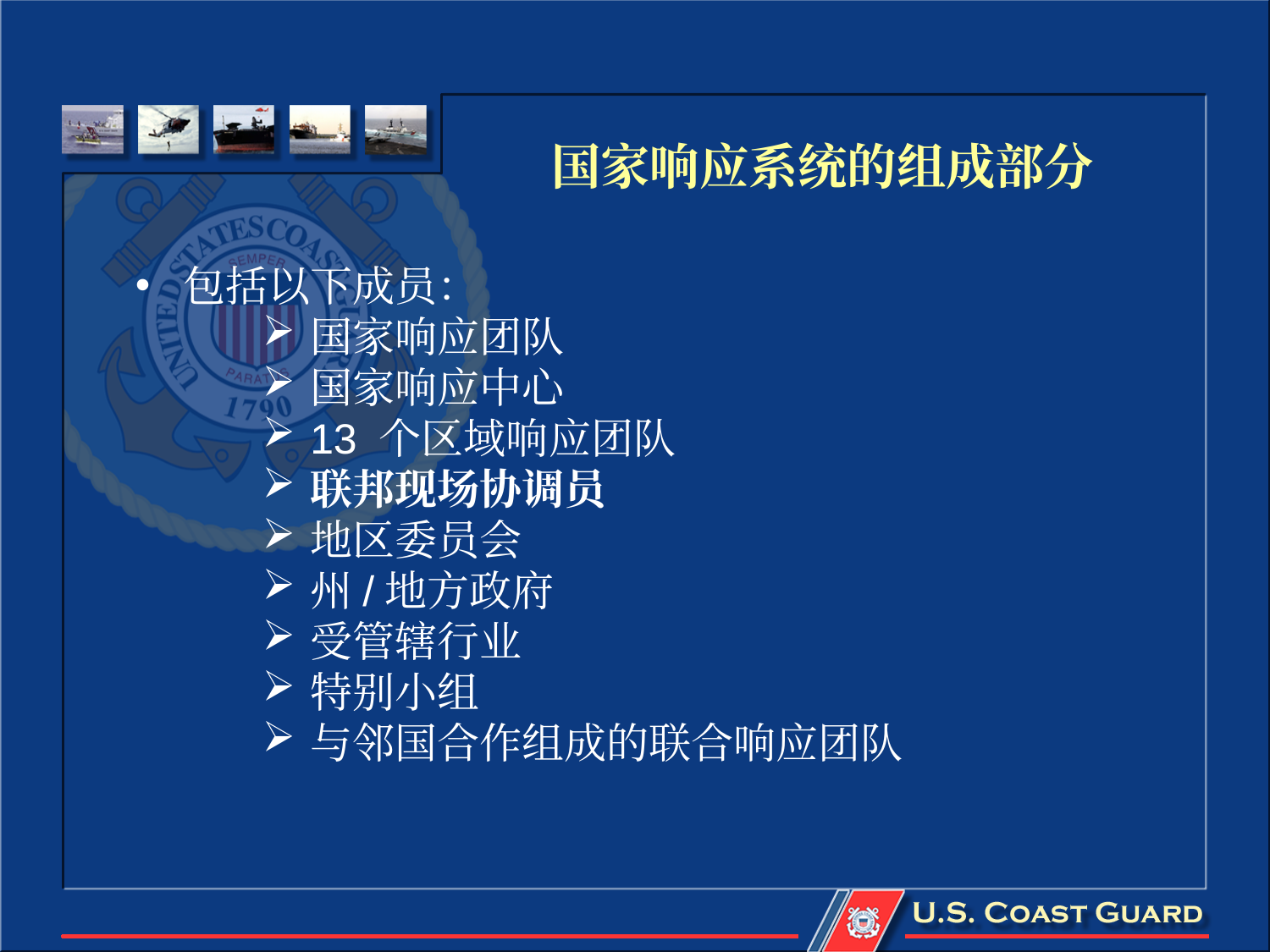

# 国家响应系统的组成部分

包括以下成员：
国家响应团队
国家响应中心
13 个区域响应团队
联邦现场协调员
地区委员会
州/地方政府
受管辖行业
特别小组
与邻国合作组成的联合响应团队